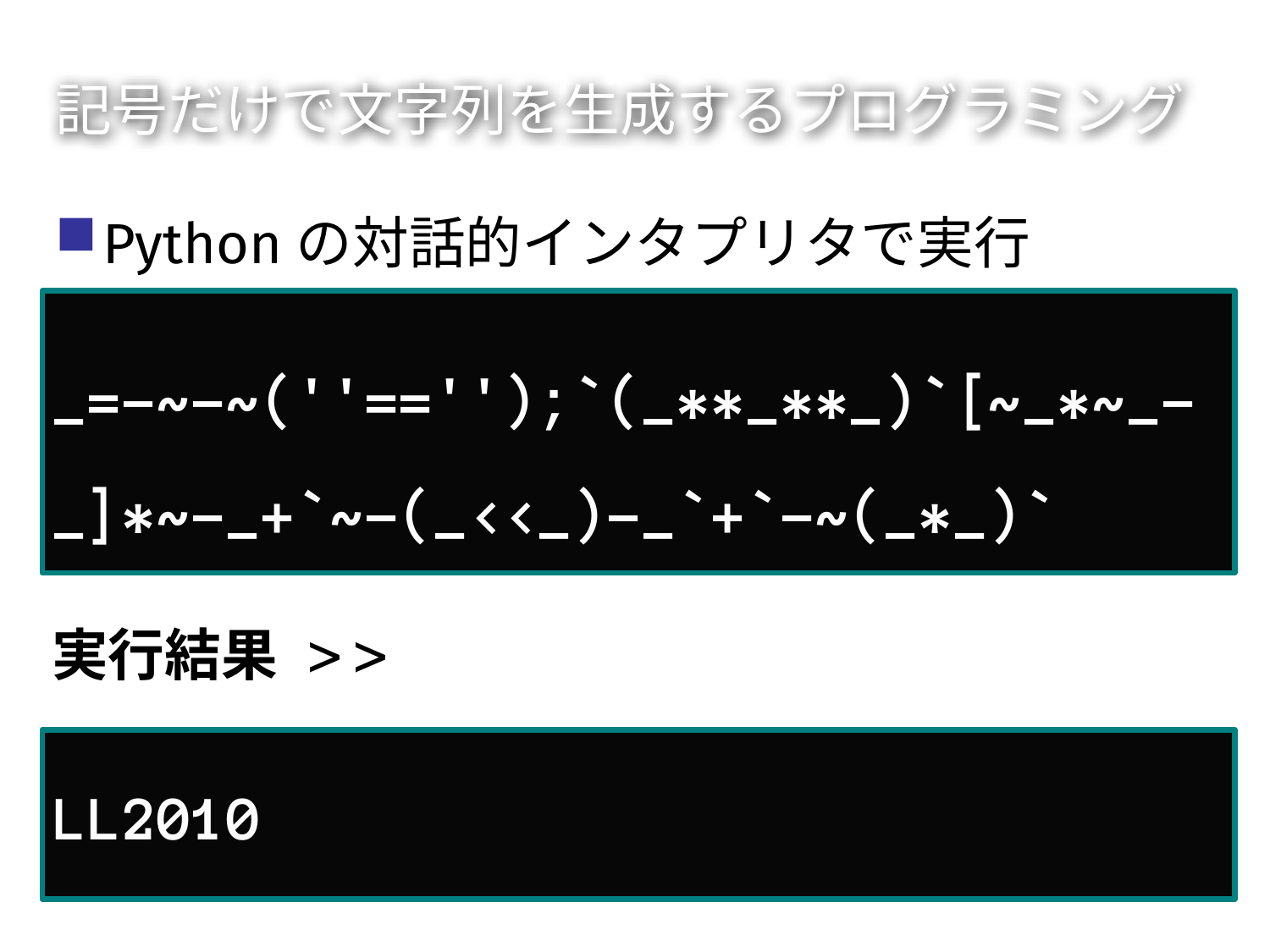

# 記号だけで文字列を生成するプログラミング
Pythonの対話的インタプリタで実行
_=-~-~(''=='');`(_**_**_)`[~_*~_-_]*~-_+`~-(_<<_)-_`+`-~(_*_)`
実行結果 >>
LL2010